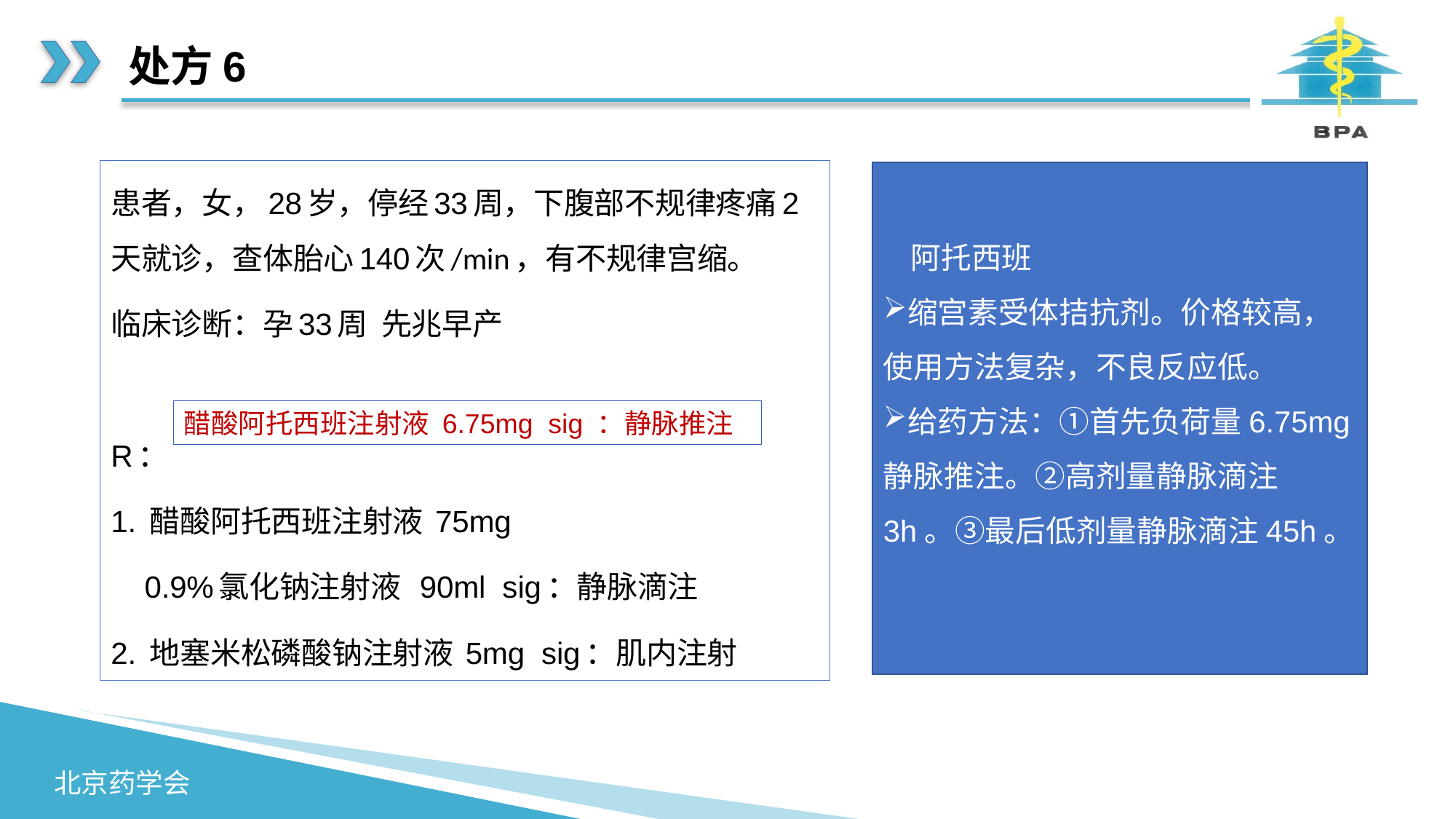

# 处方6
患者，女，28岁，停经33周，下腹部不规律疼痛2天就诊，查体胎心140次/min，有不规律宫缩。
临床诊断：孕33周  先兆早产

R：
1. 醋酸阿托西班注射液 75mg
    0.9%氯化钠注射液  90ml  sig：静脉滴注
2. 地塞米松磷酸钠注射液 5mg  sig：肌内注射

   阿托西班
缩宫素受体拮抗剂。价格较高，使用方法复杂，不良反应低。
给药方法：①首先负荷量6.75mg静脉推注。②高剂量静脉滴注3h。③最后低剂量静脉滴注45h。

醋酸阿托西班注射液 6.75mg  sig ：静脉推注